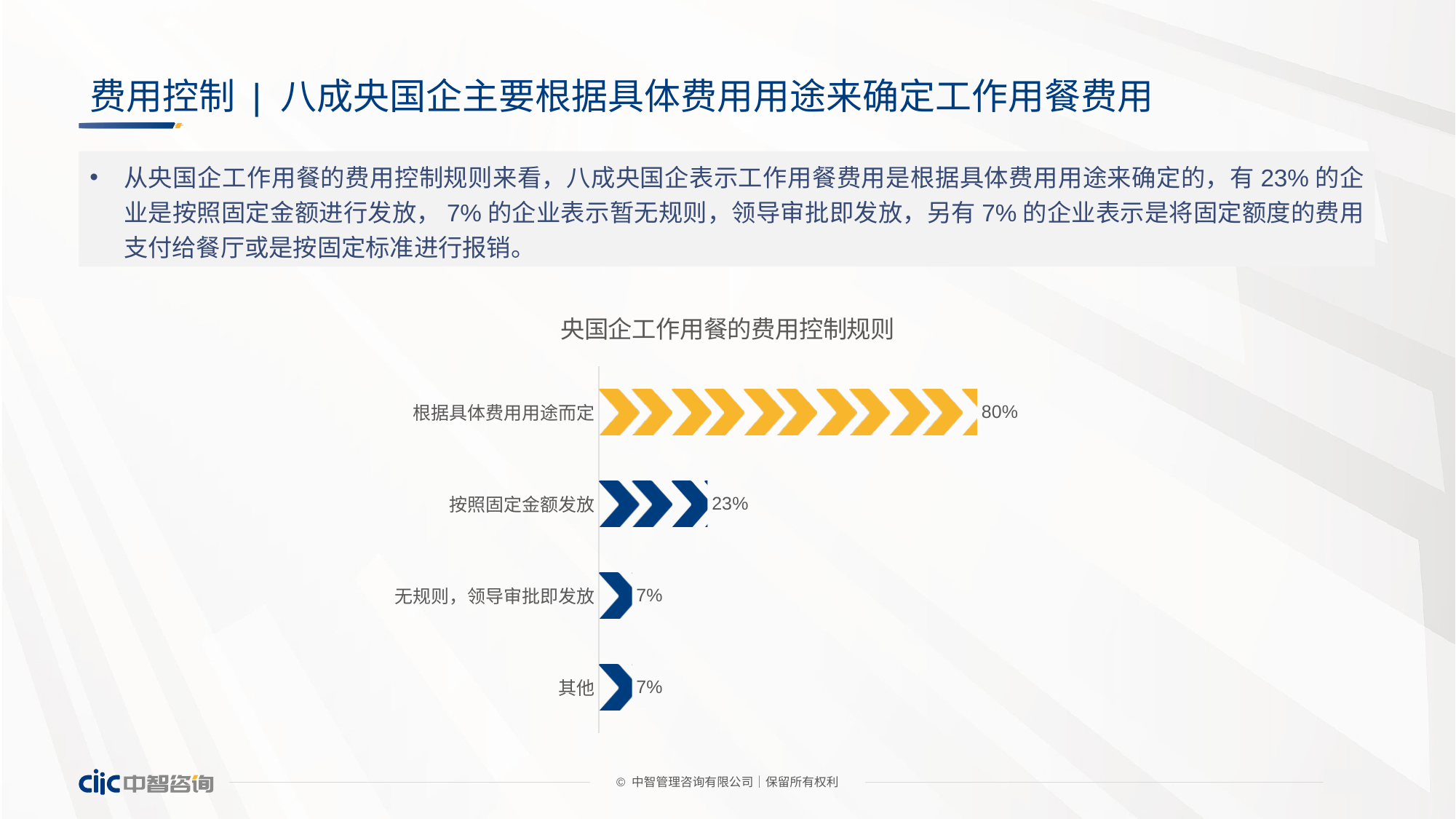

# 费用控制 | 八成央国企主要根据具体费用用途来确定工作用餐费用
从央国企工作用餐的费用控制规则来看，八成央国企表示工作用餐费用是根据具体费用用途来确定的，有23%的企业是按照固定金额进行发放，7%的企业表示暂无规则，领导审批即发放，另有7%的企业表示是将固定额度的费用支付给餐厅或是按固定标准进行报销。

### Chart: 央国企工作用餐的费用控制规则

| Category | 占比 |
|---|---|
| 根据具体费用用途而定 | 0.8 |
| 按照固定金额发放 | 0.23 |
| 无规则，领导审批即发放 | 0.07 |
| 其他 | 0.07 |
© 中智管理咨询有限公司│保留所有权利
33